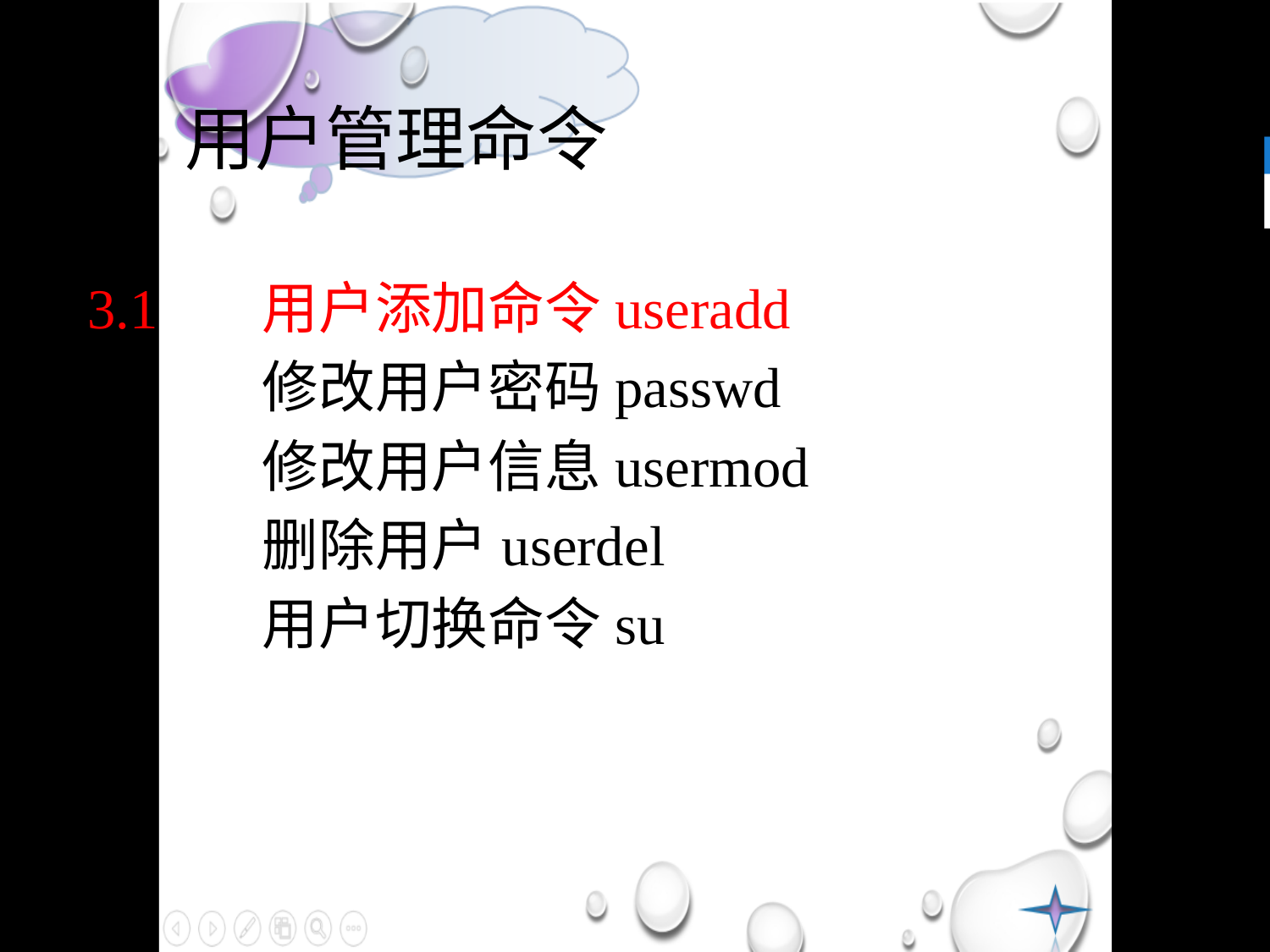

# 3	用户管理命令
3.1	用户添加命令useradd
3.2	修改用户密码passwd
3.3	修改用户信息usermod
3.4	删除用户userdel
		用户切换命令su